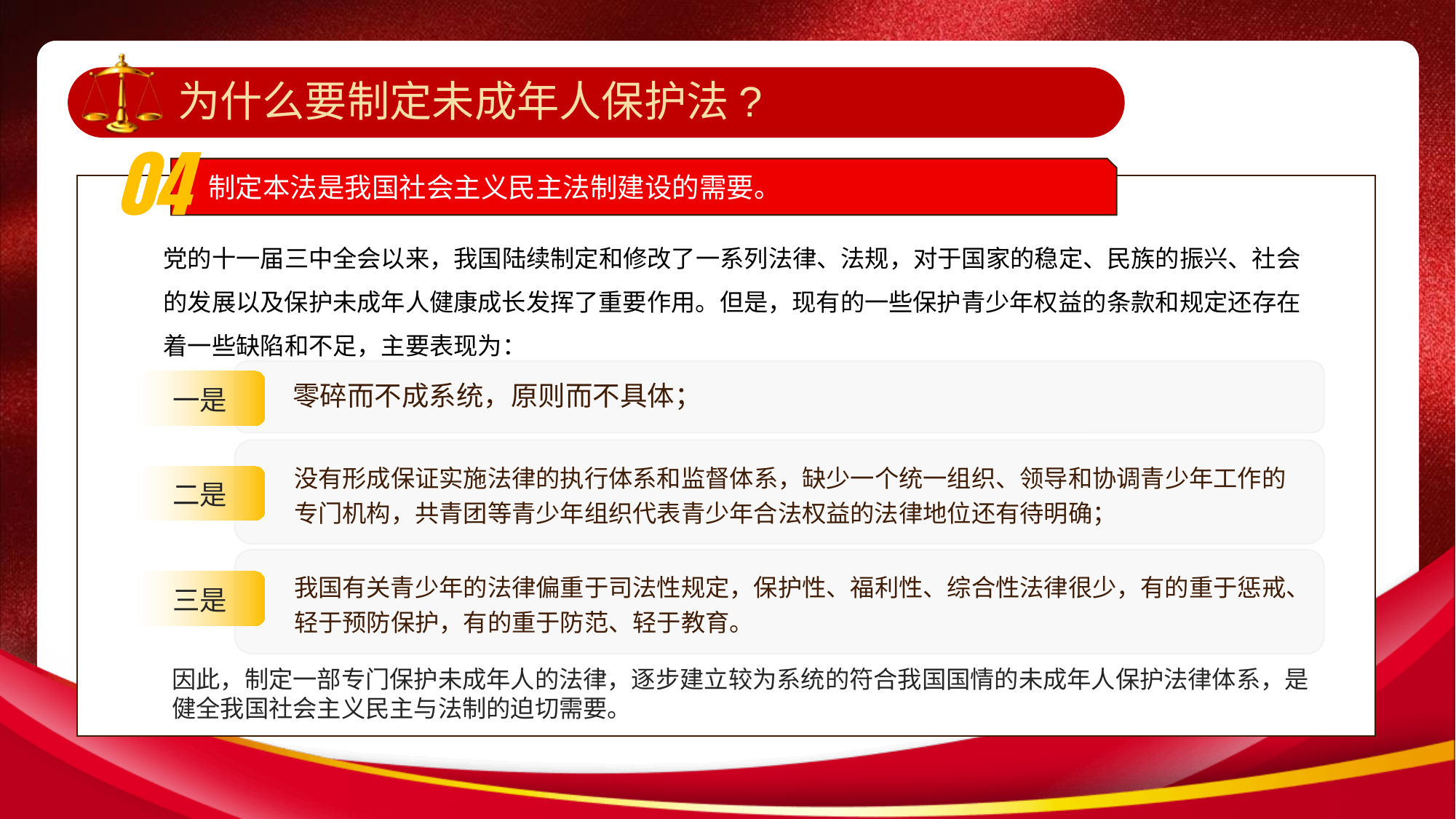

为什么要制定未成年人保护法?
04
制定本法是我国社会主义民主法制建设的需要。

党的十一届三中全会以来，我国陆续制定和修改了一系列法律、法规，对于国家的稳定、民族的振兴、社会的发展以及保护未成年人健康成长发挥了重要作用。但是，现有的一些保护青少年权益的条款和规定还存在着一些缺陷和不足，主要表现为：
零碎而不成系统，原则而不具体；

一是
没有形成保证实施法律的执行体系和监督体系，缺少一个统一组织、领导和协调青少年工作的专门机构，共青团等青少年组织代表青少年合法权益的法律地位还有待明确；

二是
我国有关青少年的法律偏重于司法性规定，保护性、福利性、综合性法律很少，有的重于惩戒、轻于预防保护，有的重于防范、轻于教育。

三是
因此，制定一部专门保护未成年人的法律，逐步建立较为系统的符合我国国情的未成年人保护法律体系，是健全我国社会主义民主与法制的迫切需要。